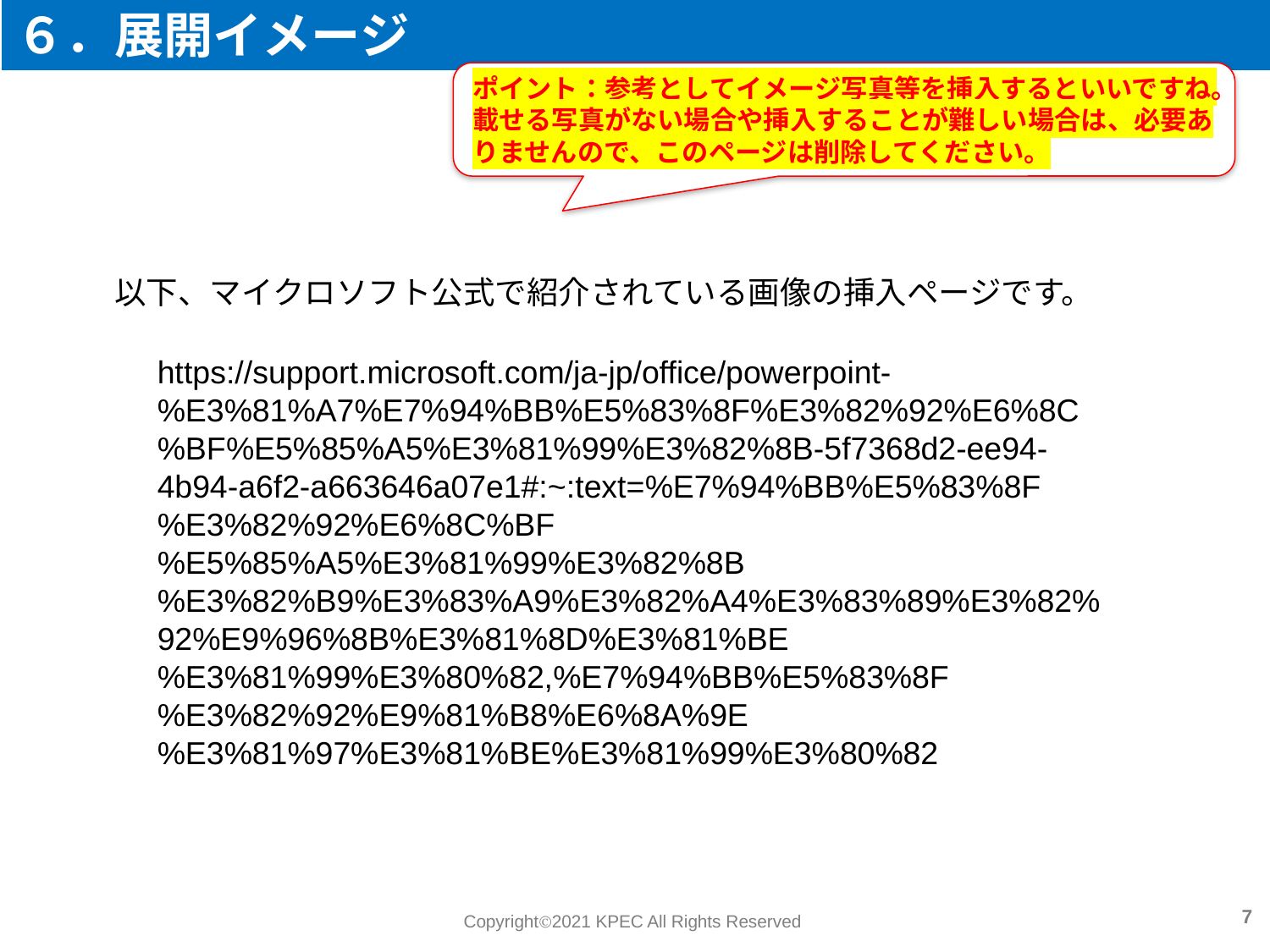

６．展開イメージ
ポイント：参考としてイメージ写真等を挿入するといいですね。載せる写真がない場合や挿入することが難しい場合は、必要ありませんので、このページは削除してください。
以下、マイクロソフト公式で紹介されている画像の挿入ページです。
https://support.microsoft.com/ja-jp/office/powerpoint-%E3%81%A7%E7%94%BB%E5%83%8F%E3%82%92%E6%8C%BF%E5%85%A5%E3%81%99%E3%82%8B-5f7368d2-ee94-4b94-a6f2-a663646a07e1#:~:text=%E7%94%BB%E5%83%8F%E3%82%92%E6%8C%BF%E5%85%A5%E3%81%99%E3%82%8B%E3%82%B9%E3%83%A9%E3%82%A4%E3%83%89%E3%82%92%E9%96%8B%E3%81%8D%E3%81%BE%E3%81%99%E3%80%82,%E7%94%BB%E5%83%8F%E3%82%92%E9%81%B8%E6%8A%9E%E3%81%97%E3%81%BE%E3%81%99%E3%80%82